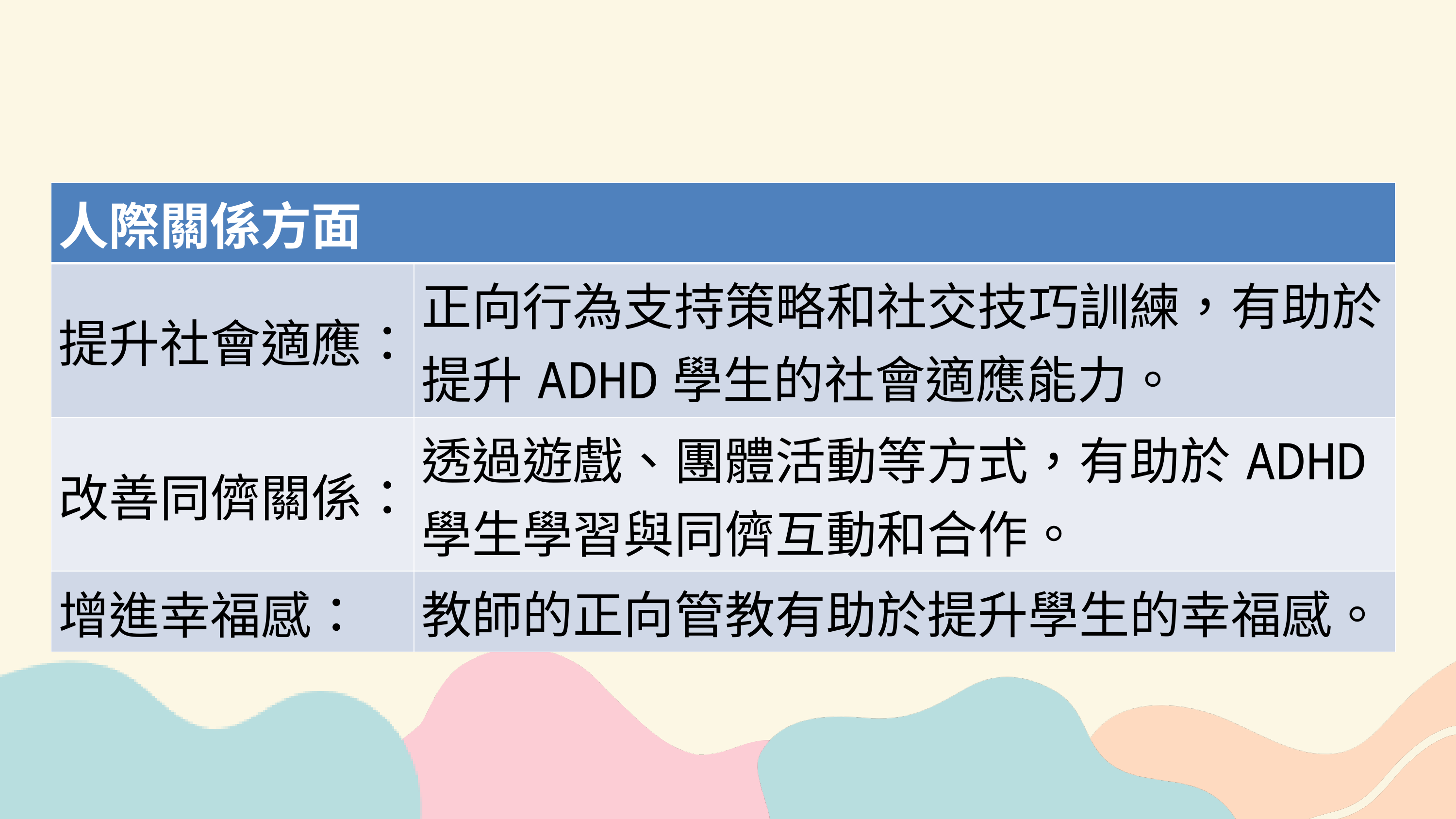

| 人際關係方面 |  |
| --- | --- |
| 提升社會適應： | 正向行為支持策略和社交技巧訓練，有助於提升ADHD學生的社會適應能力。 |
| 改善同儕關係： | 透過遊戲、團體活動等方式，有助於ADHD學生學習與同儕互動和合作。 |
| 增進幸福感： | 教師的正向管教有助於提升學生的幸福感。 |